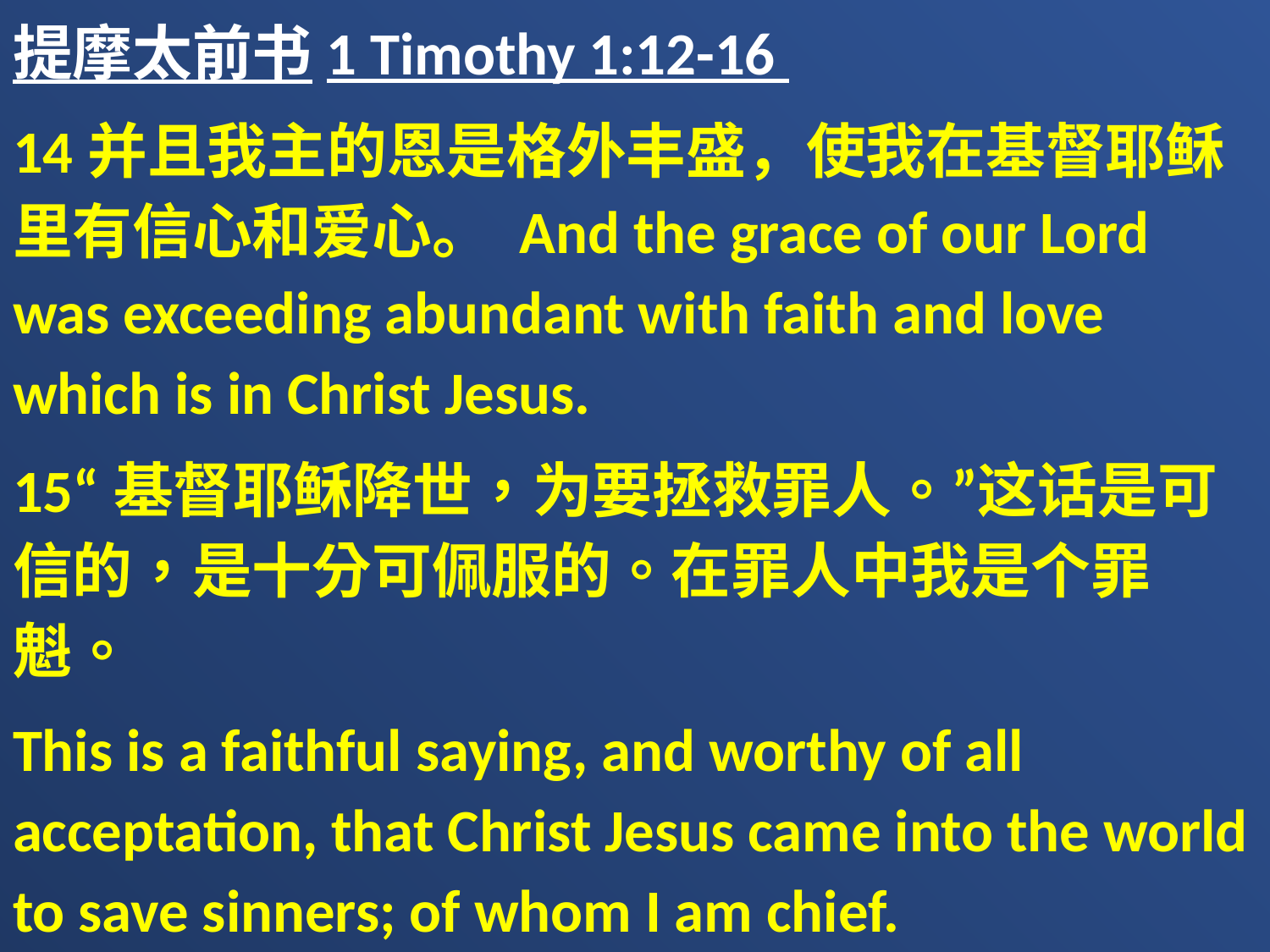

提摩太前书1 Timothy 1:12-16
14并且我主的恩是格外丰盛，使我在基督耶稣里有信心和爱心。 And the grace of our Lord was exceeding abundant with faith and love which is in Christ Jesus.
15“基督耶稣降世，为要拯救罪人。”这话是可信的，是十分可佩服的。在罪人中我是个罪魁。
This is a faithful saying, and worthy of all acceptation, that Christ Jesus came into the world to save sinners; of whom I am chief.